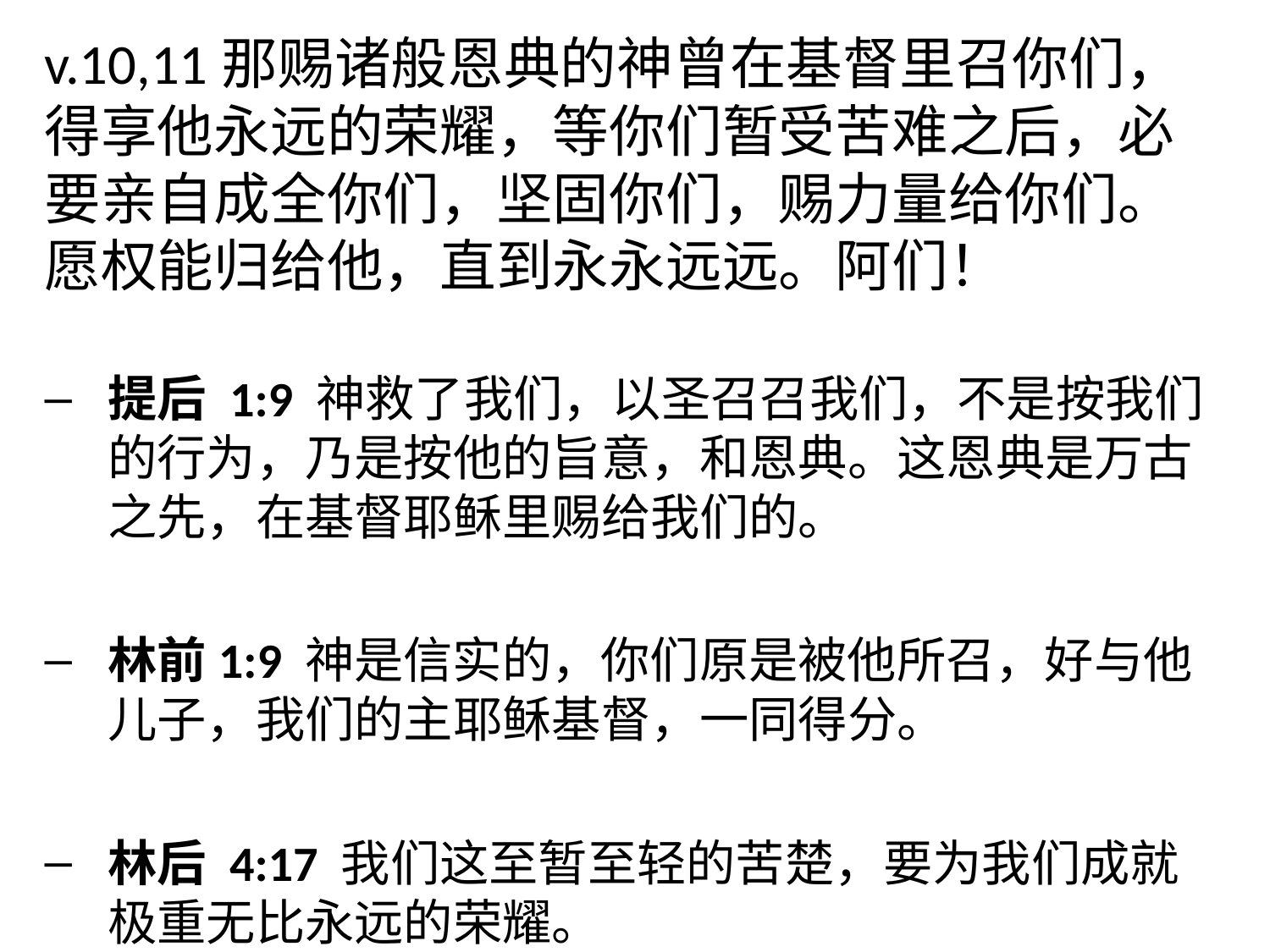

v.10,11那赐诸般恩典的神曾在基督里召你们，得享他永远的荣耀，等你们暂受苦难之后，必要亲自成全你们，坚固你们，赐力量给你们。愿权能归给他，直到永永远远。阿们！

提后 1:9 神救了我们，以圣召召我们，不是按我们的行为，乃是按他的旨意，和恩典。这恩典是万古之先，在基督耶稣里赐给我们的。

林前1:9 神是信实的，你们原是被他所召，好与他儿子，我们的主耶稣基督，一同得分。

林后 4:17 我们这至暂至轻的苦楚，要为我们成就极重无比永远的荣耀。